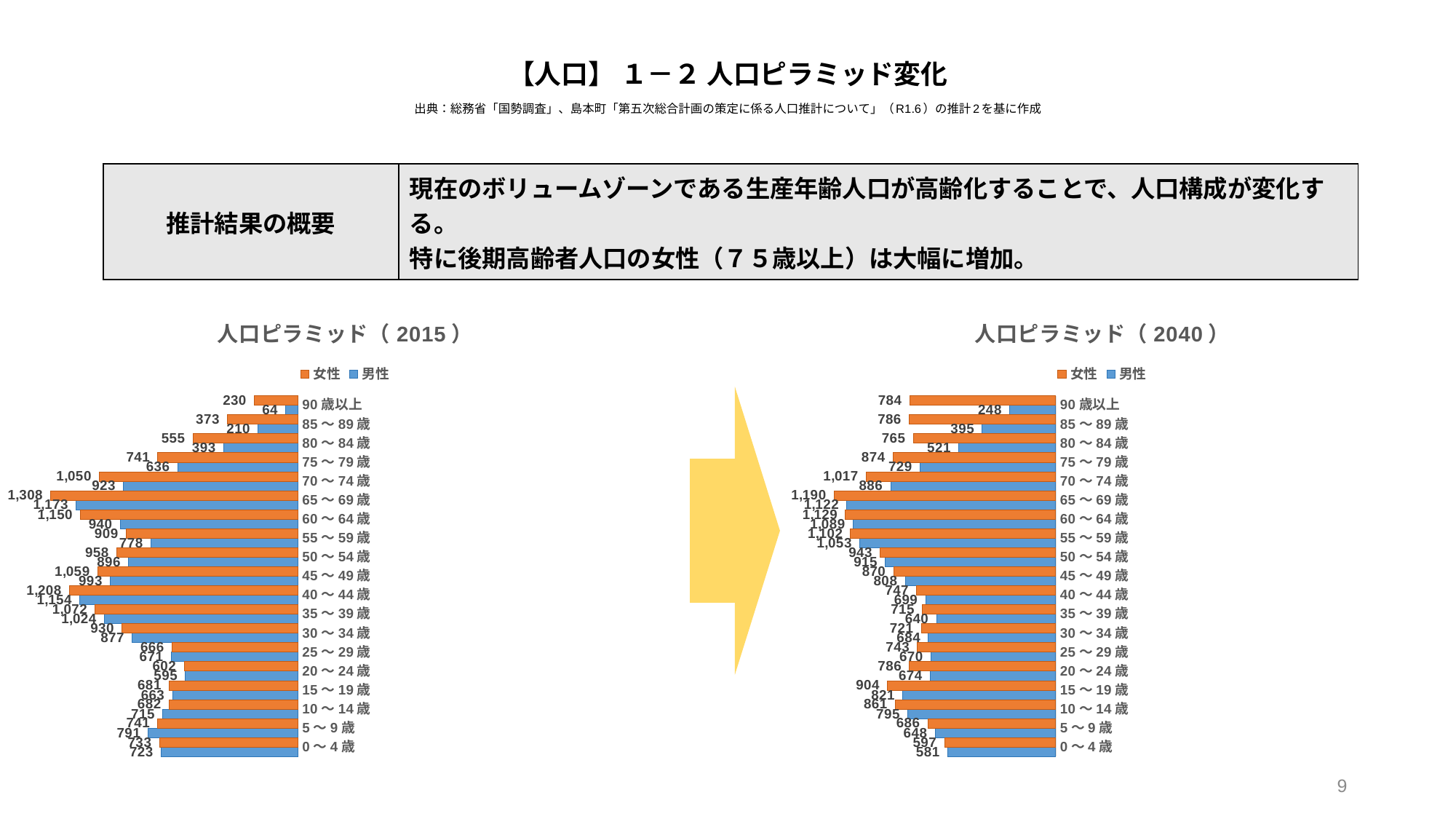

# 【人口】 １－２ 人口ピラミッド変化 出典：総務省「国勢調査」、島本町「第五次総合計画の策定に係る人口推計について」（R1.6）の推計2を基に作成
| 推計結果の概要 | 現在のボリュームゾーンである生産年齢人口が高齢化することで、人口構成が変化する。 特に後期高齢者人口の女性（７５歳以上）は大幅に増加。 |
| --- | --- |

### Chart: 人口ピラミッド（2015）

| Category | 男性 | 女性 |
|---|---|---|
| 0～4歳 | 723.0 | 733.0 |
| 5～9歳 | 791.0 | 741.0 |
| 10～14歳 | 715.0 | 682.0 |
| 15～19歳 | 663.0 | 681.0 |
| 20～24歳 | 595.0 | 602.0 |
| 25～29歳 | 671.0 | 666.0 |
| 30～34歳 | 877.0 | 930.0 |
| 35～39歳 | 1024.0 | 1072.0 |
| 40～44歳 | 1154.0 | 1208.0 |
| 45～49歳 | 993.0 | 1059.0 |
| 50～54歳 | 896.0 | 958.0 |
| 55～59歳 | 778.0 | 909.0 |
| 60～64歳 | 940.0 | 1150.0 |
| 65～69歳 | 1173.0 | 1308.0 |
| 70～74歳 | 923.0 | 1050.0 |
| 75～79歳 | 636.0 | 741.0 |
| 80～84歳 | 393.0 | 555.0 |
| 85～89歳 | 210.0 | 373.0 |
| 90歳以上 | 64.0 | 230.0 |

### Chart: 人口ピラミッド（2040）

| Category | 男性 | 女性 |
|---|---|---|
| 0～4歳 | 580.8132776060788 | 597.2919403332494 |
| 5～9歳 | 647.8363452003654 | 686.4297348096497 |
| 10～14歳 | 794.9935219788179 | 861.49816942609 |
| 15～19歳 | 821.276121159334 | 903.6756017183782 |
| 20～24歳 | 673.9498803553714 | 786.0396355319491 |
| 25～29歳 | 669.8940385242033 | 742.627381500979 |
| 30～34歳 | 684.2194951438053 | 721.0478213401415 |
| 35～39歳 | 639.5901335662492 | 715.2776583560192 |
| 40～44歳 | 698.7600910948211 | 746.7829824106739 |
| 45～49歳 | 808.4192270510763 | 870.3549086774681 |
| 50～54歳 | 915.104456587248 | 943.0437266229401 |
| 55～59歳 | 1052.9417281379967 | 1101.7066099205265 |
| 60～64歳 | 1088.770504661568 | 1129.1582367839687 |
| 65～69歳 | 1121.8999433354022 | 1190.0682969732638 |
| 70～74歳 | 886.300613597447 | 1017.1015602112454 |
| 75～79歳 | 728.783588693194 | 873.7958605141386 |
| 80～84歳 | 521.0734511197167 | 764.5629351677399 |
| 85～89歳 | 395.2679724624119 | 786.2349549193665 |
| 90歳以上 | 247.75863308409913 | 784.0360230225454 |

9